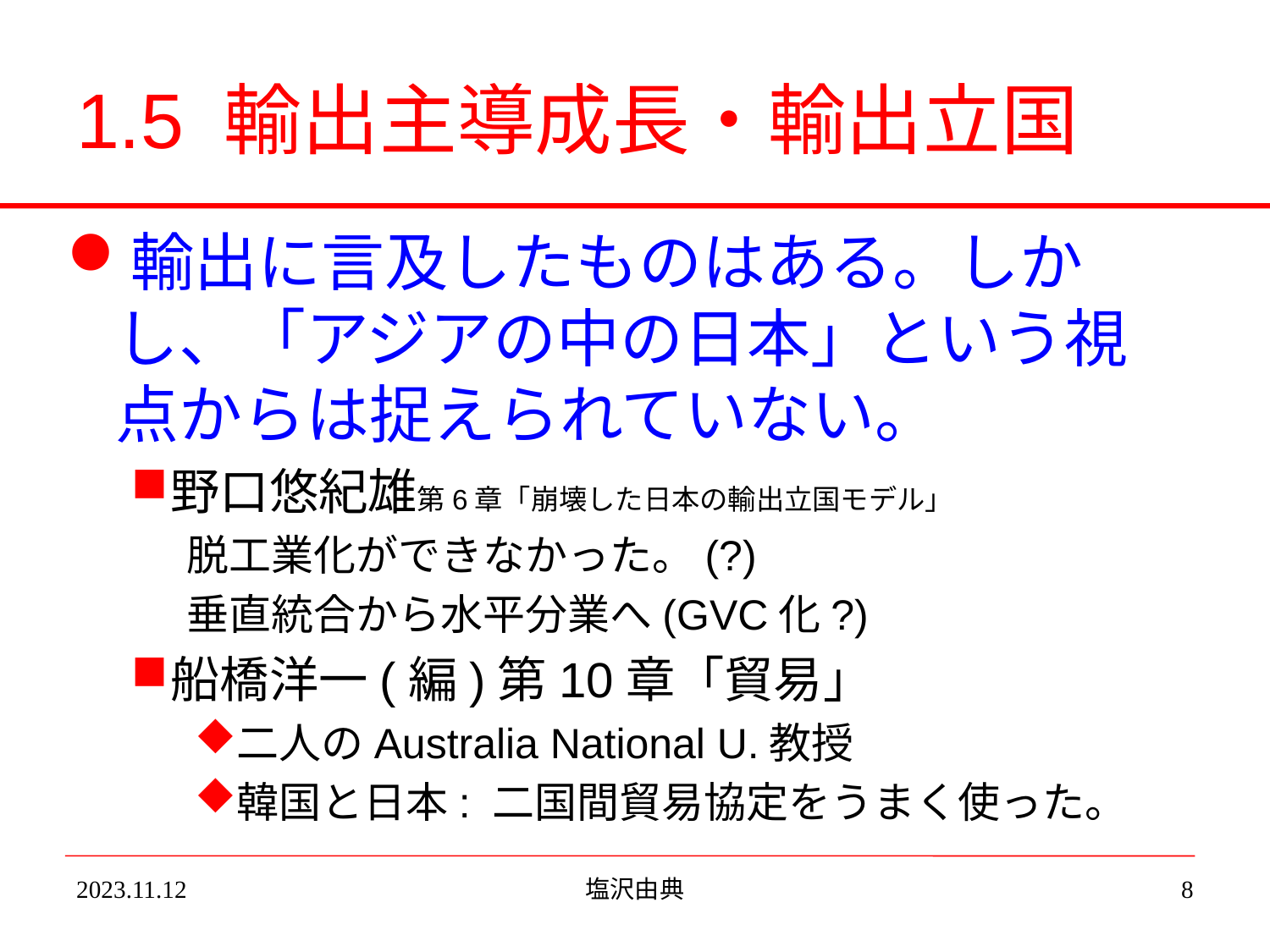

# 1.5 輸出主導成長・輸出立国
輸出に言及したものはある。しかし、「アジアの中の日本」という視点からは捉えられていない。
野口悠紀雄第6章「崩壊した日本の輸出立国モデル」
脱工業化ができなかった。(?)
垂直統合から水平分業へ(GVC化?)
船橋洋一(編)第10章「貿易」
二人のAustralia National U.教授
韓国と日本: 二国間貿易協定をうまく使った。
2023.11.12
塩沢由典
8